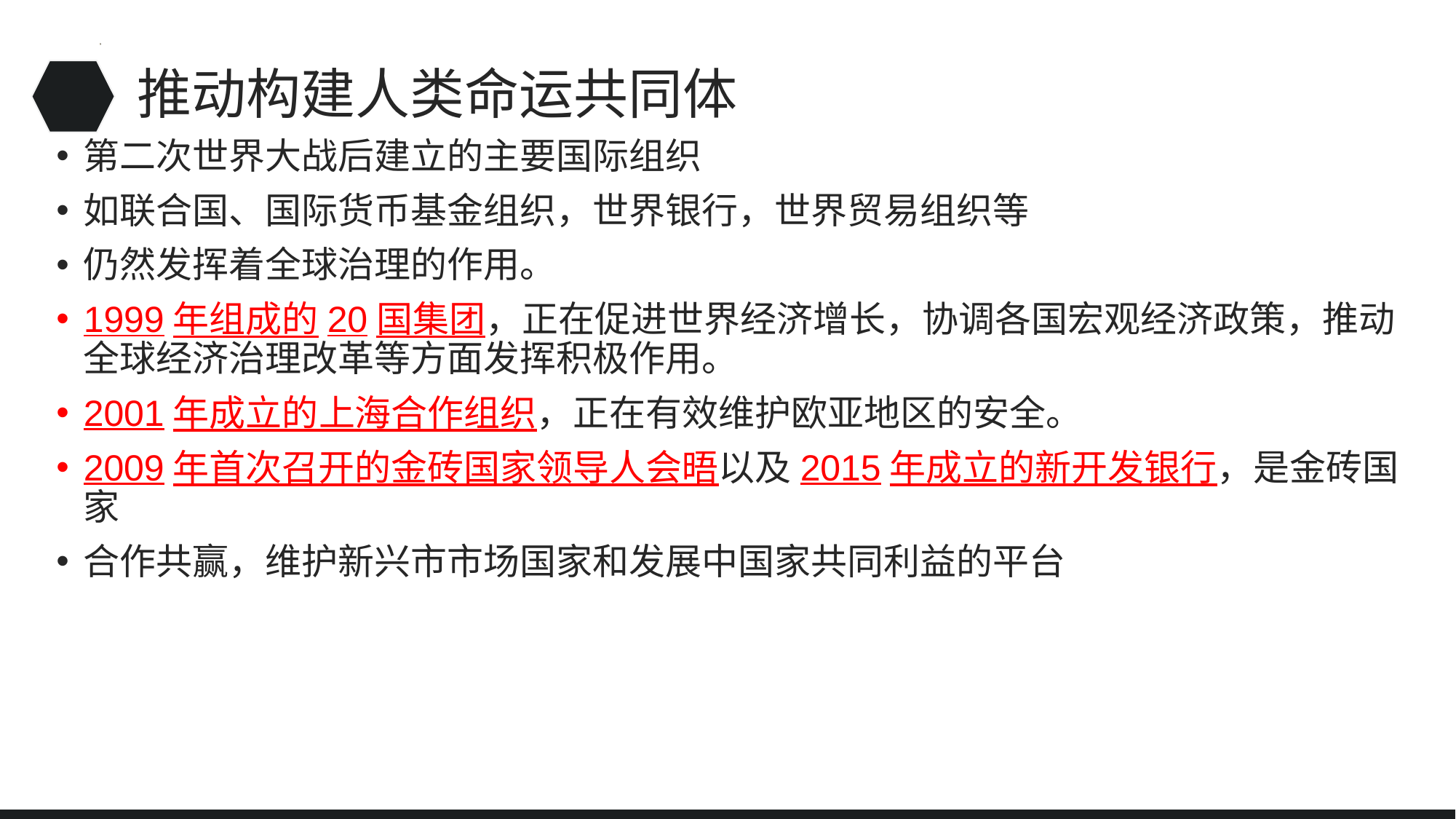

# 推动构建人类命运共同体
第二次世界大战后建立的主要国际组织
如联合国、国际货币基金组织，世界银行，世界贸易组织等
仍然发挥着全球治理的作用。
1999年组成的20国集团，正在促进世界经济增长，协调各国宏观经济政策，推动全球经济治理改革等方面发挥积极作用。
2001年成立的上海合作组织，正在有效维护欧亚地区的安全。
2009年首次召开的金砖国家领导人会晤以及2015年成立的新开发银行，是金砖国家
合作共赢，维护新兴市市场国家和发展中国家共同利益的平台